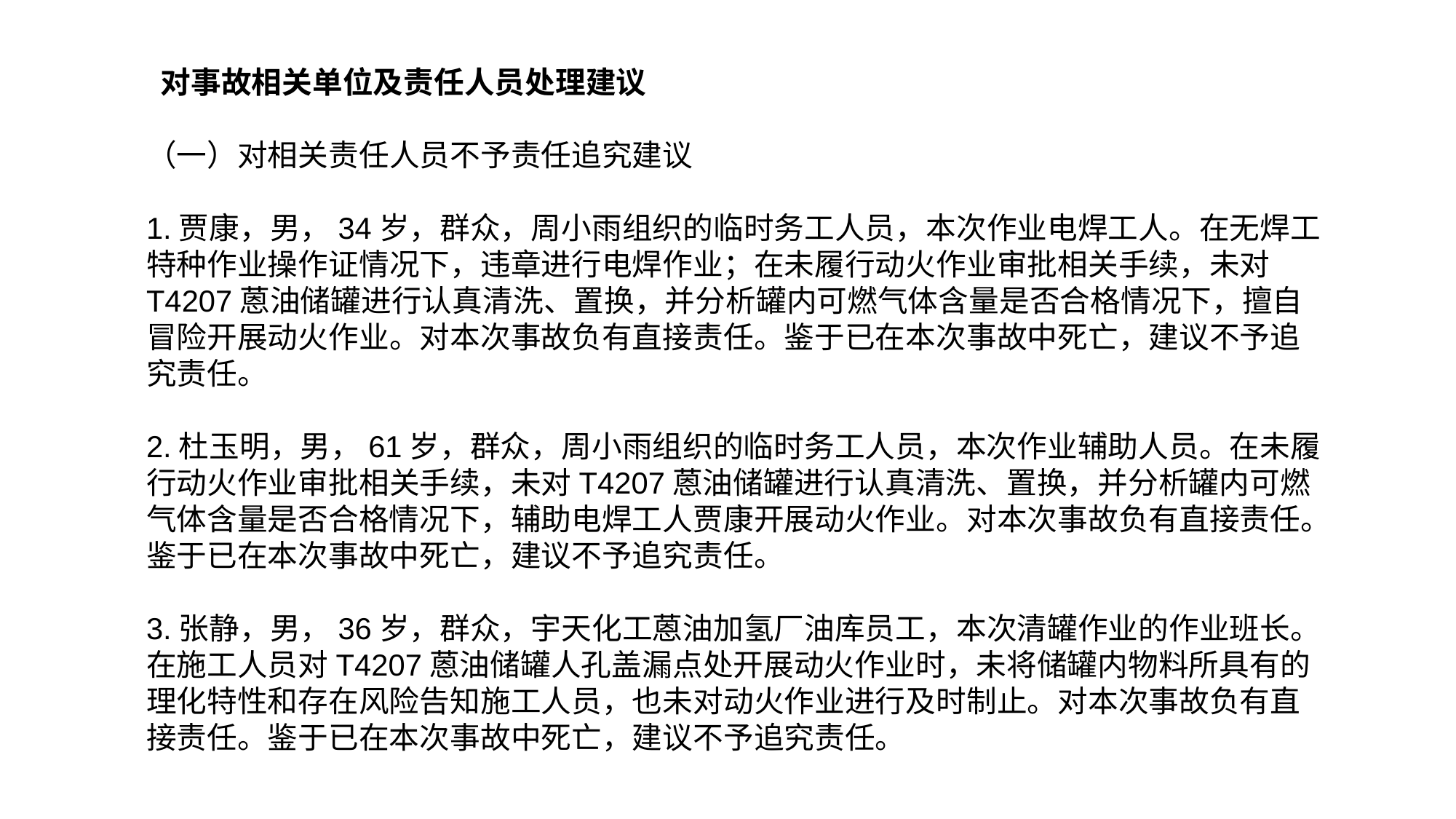

#
 对事故相关单位及责任人员处理建议
（一）对相关责任人员不予责任追究建议

1.贾康，男，34岁，群众，周小雨组织的临时务工人员，本次作业电焊工人。在无焊工特种作业操作证情况下，违章进行电焊作业；在未履行动火作业审批相关手续，未对T4207蒽油储罐进行认真清洗、置换，并分析罐内可燃气体含量是否合格情况下，擅自冒险开展动火作业。对本次事故负有直接责任。鉴于已在本次事故中死亡，建议不予追究责任。

2.杜玉明，男，61岁，群众，周小雨组织的临时务工人员，本次作业辅助人员。在未履行动火作业审批相关手续，未对T4207蒽油储罐进行认真清洗、置换，并分析罐内可燃气体含量是否合格情况下，辅助电焊工人贾康开展动火作业。对本次事故负有直接责任。鉴于已在本次事故中死亡，建议不予追究责任。

3.张静，男，36岁，群众，宇天化工蒽油加氢厂油库员工，本次清罐作业的作业班长。在施工人员对T4207蒽油储罐人孔盖漏点处开展动火作业时，未将储罐内物料所具有的理化特性和存在风险告知施工人员，也未对动火作业进行及时制止。对本次事故负有直接责任。鉴于已在本次事故中死亡，建议不予追究责任。